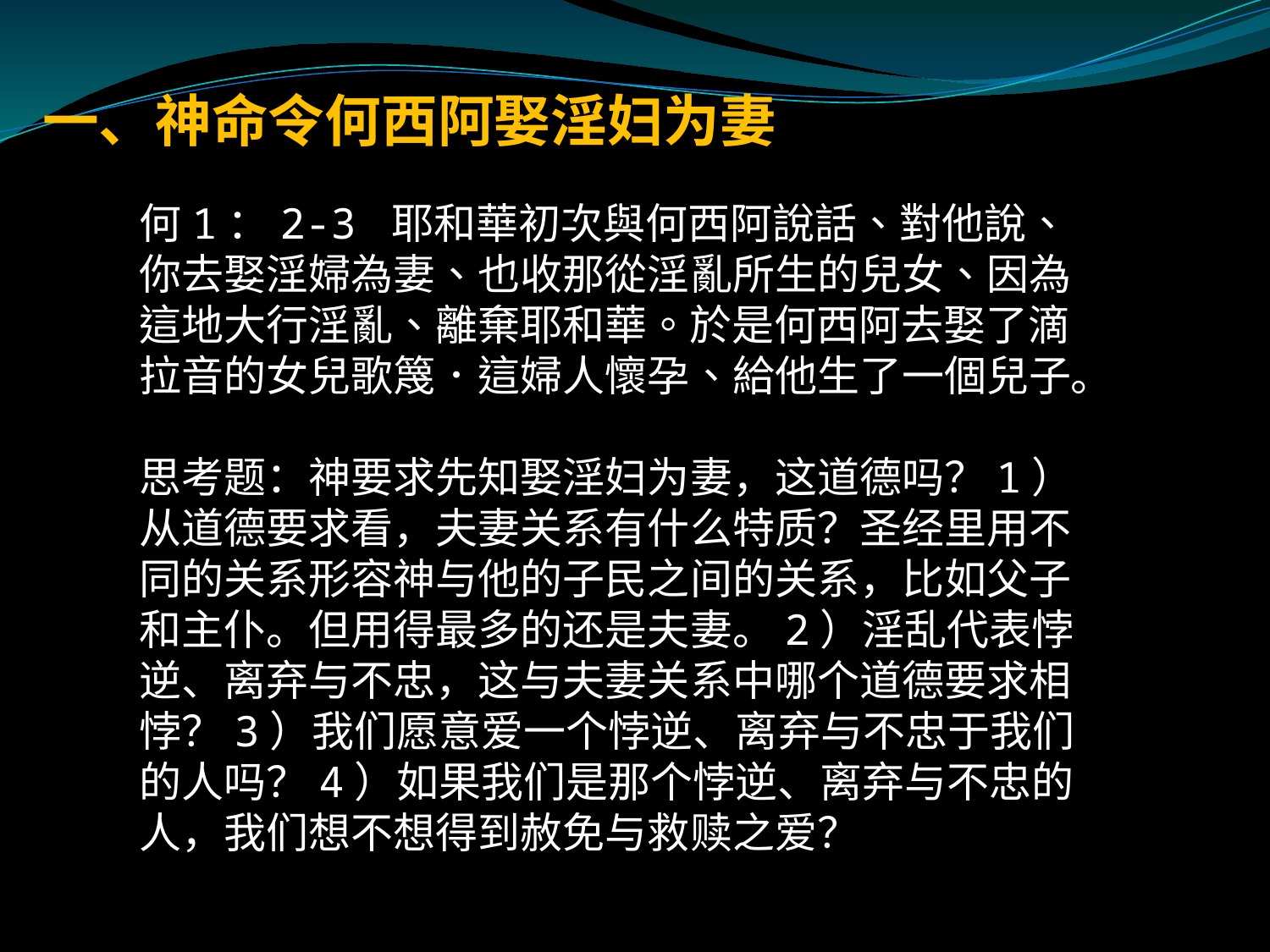

# 一、神命令何西阿娶淫妇为妻
何1：2-3 耶和華初次與何西阿說話、對他說、你去娶淫婦為妻、也收那從淫亂所生的兒女、因為這地大行淫亂、離棄耶和華。於是何西阿去娶了滴拉音的女兒歌篾．這婦人懷孕、給他生了一個兒子。

思考题：神要求先知娶淫妇为妻，这道德吗？1）从道德要求看，夫妻关系有什么特质？圣经里用不同的关系形容神与他的子民之间的关系，比如父子和主仆。但用得最多的还是夫妻。2）淫乱代表悖逆、离弃与不忠，这与夫妻关系中哪个道德要求相悖？3）我们愿意爱一个悖逆、离弃与不忠于我们的人吗？4）如果我们是那个悖逆、离弃与不忠的人，我们想不想得到赦免与救赎之爱？